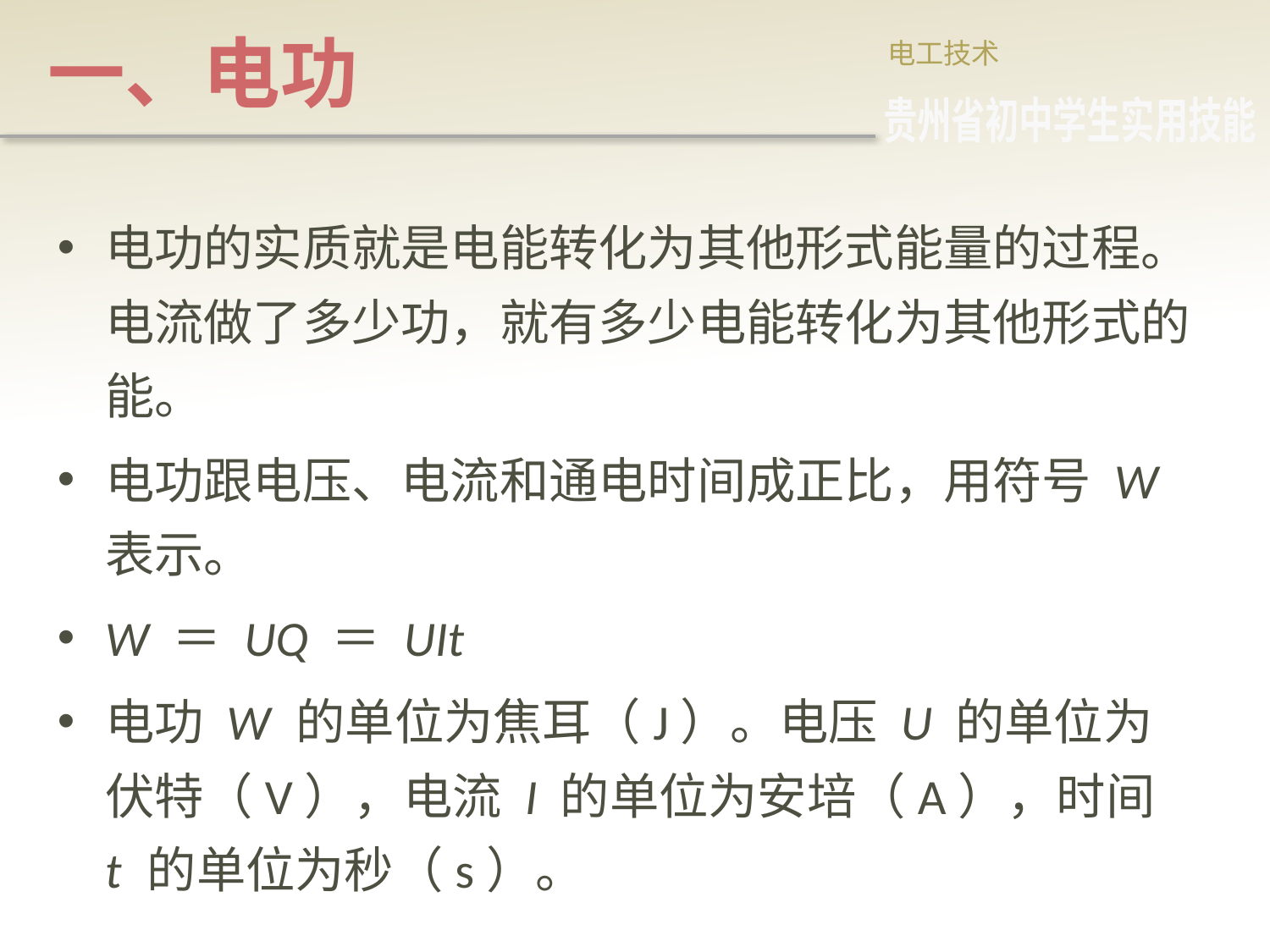

# 一、电功
电工技术
贵州省初中学生实用技能
电功的实质就是电能转化为其他形式能量的过程。电流做了多少功，就有多少电能转化为其他形式的能。
电功跟电压、电流和通电时间成正比，用符号 W 表示。
W ＝ UQ ＝ UIt
电功 W 的单位为焦耳（J）。电压 U 的单位为伏特（V），电流 I 的单位为安培（A），时间 t 的单位为秒（s）。